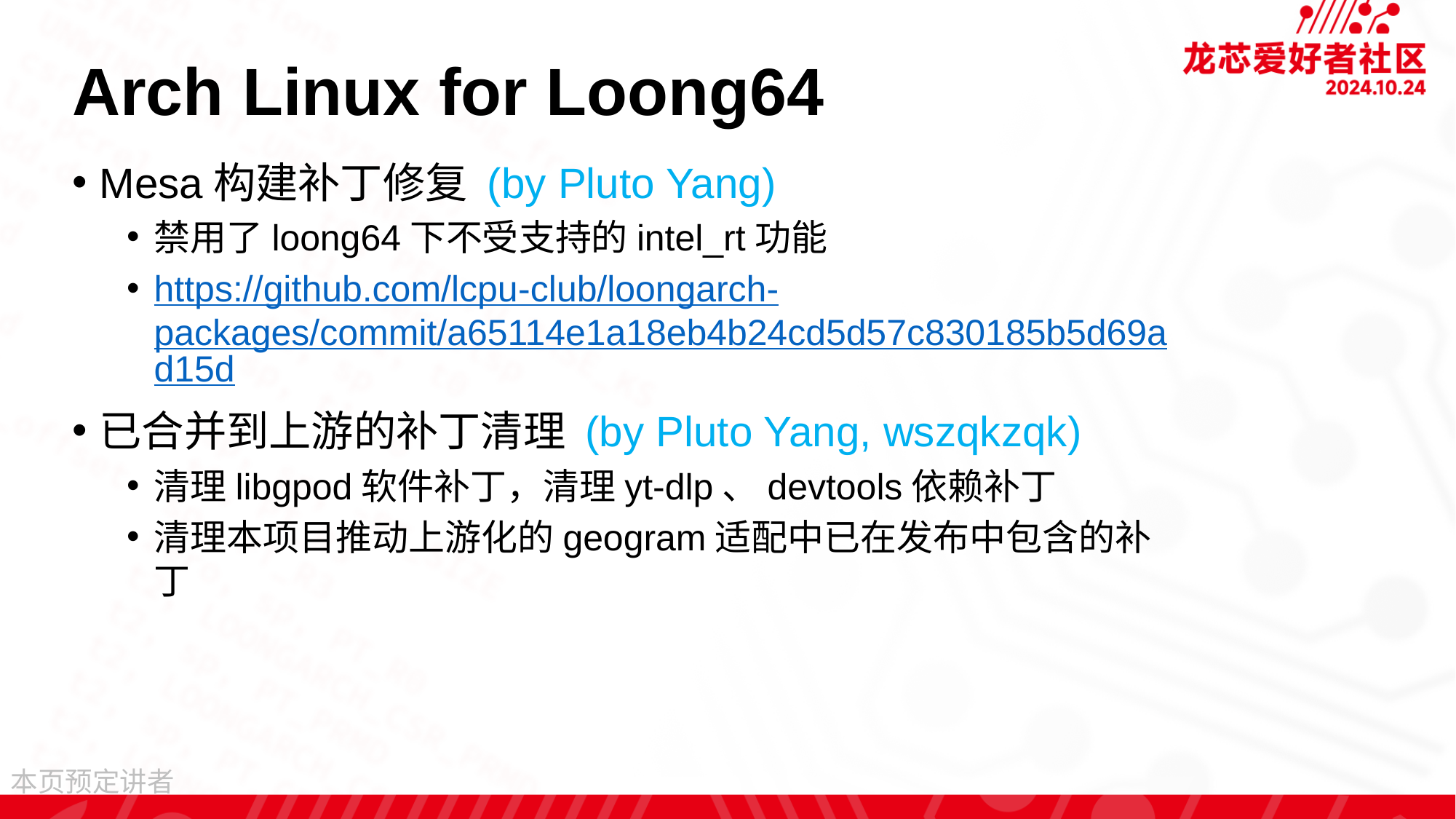

# Arch Linux for Loong64
Mesa构建补丁修复 (by Pluto Yang)
禁用了loong64下不受支持的intel_rt功能
https://github.com/lcpu-club/loongarch-packages/commit/a65114e1a18eb4b24cd5d57c830185b5d69ad15d
已合并到上游的补丁清理 (by Pluto Yang, wszqkzqk)
清理libgpod软件补丁，清理yt-dlp、devtools依赖补丁
清理本项目推动上游化的geogram适配中已在发布中包含的补丁